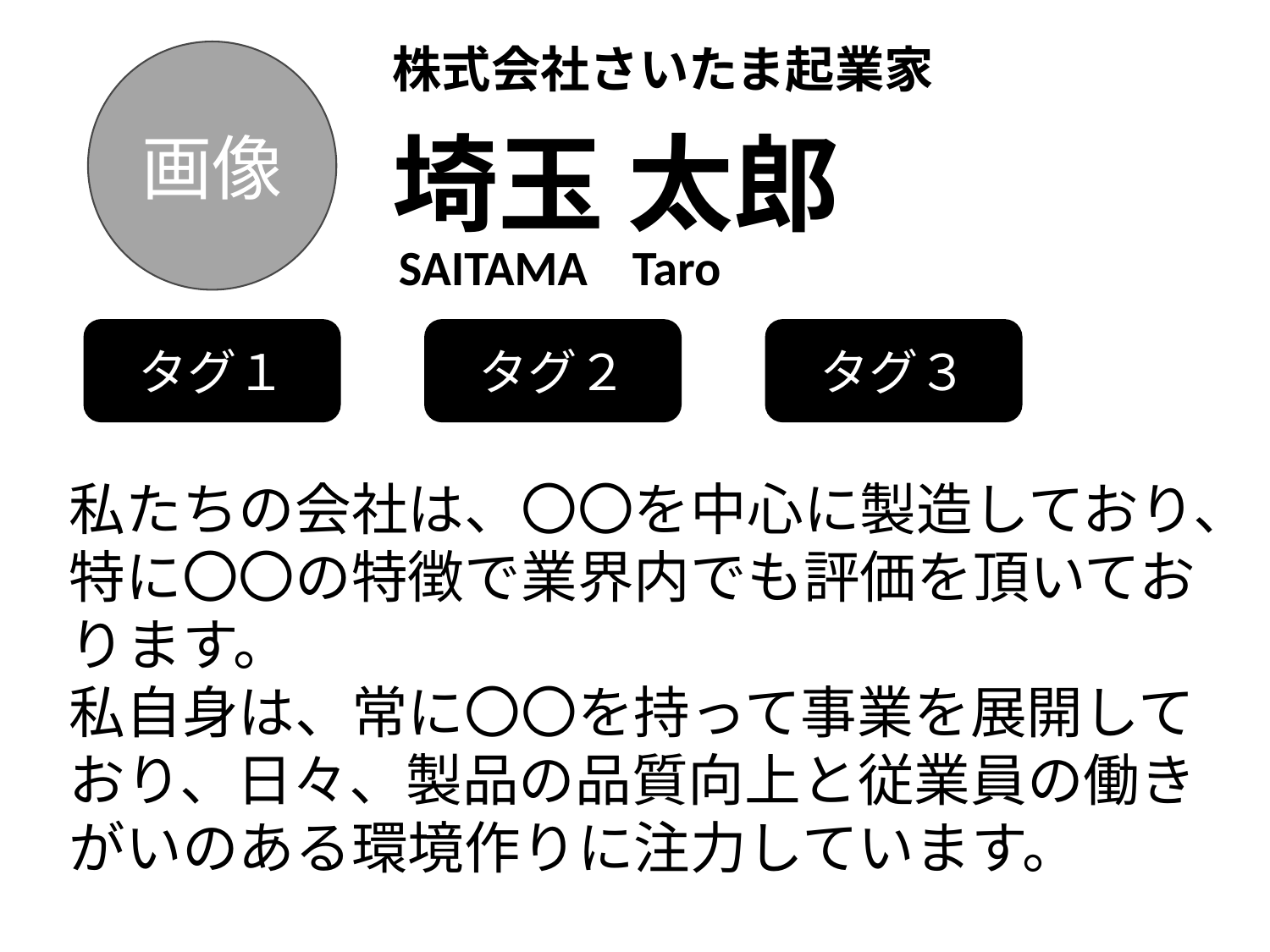

株式会社さいたま起業家
画像
埼玉 太郎
SAITAMA    Taro
タグ１
タグ２
タグ３
私たちの会社は、〇〇を中心に製造しており、特に〇〇の特徴で業界内でも評価を頂いております。
私自身は、常に〇〇を持って事業を展開しており、日々、製品の品質向上と従業員の働きがいのある環境作りに注力しています。